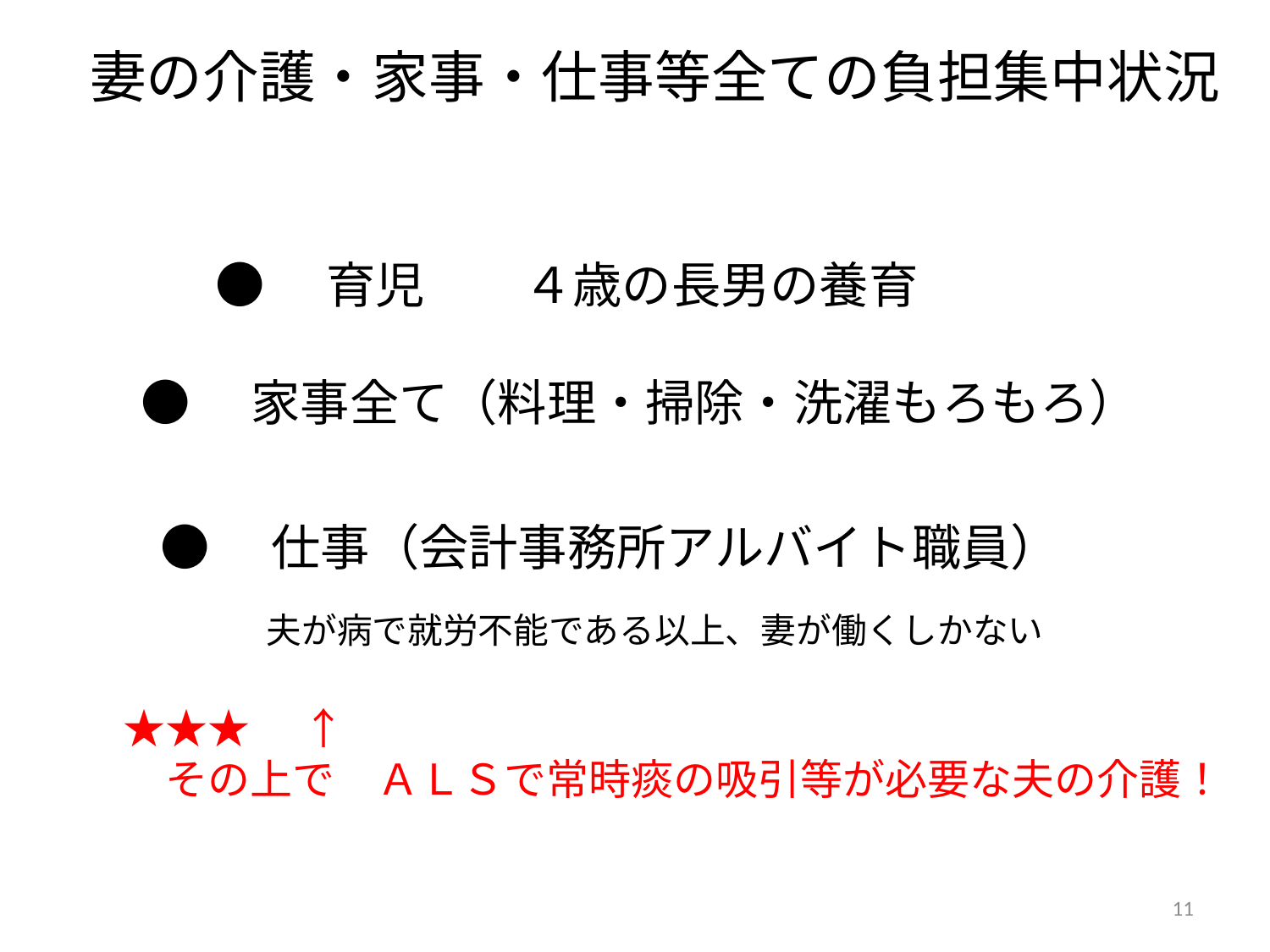

妻の介護・家事・仕事等全ての負担集中状況
●　育児　　４歳の長男の養育
●　家事全て（料理・掃除・洗濯もろもろ）
●　仕事（会計事務所アルバイト職員）
夫が病で就労不能である以上、妻が働くしかない
★★★　↑
　その上で　ＡＬＳで常時痰の吸引等が必要な夫の介護！
11